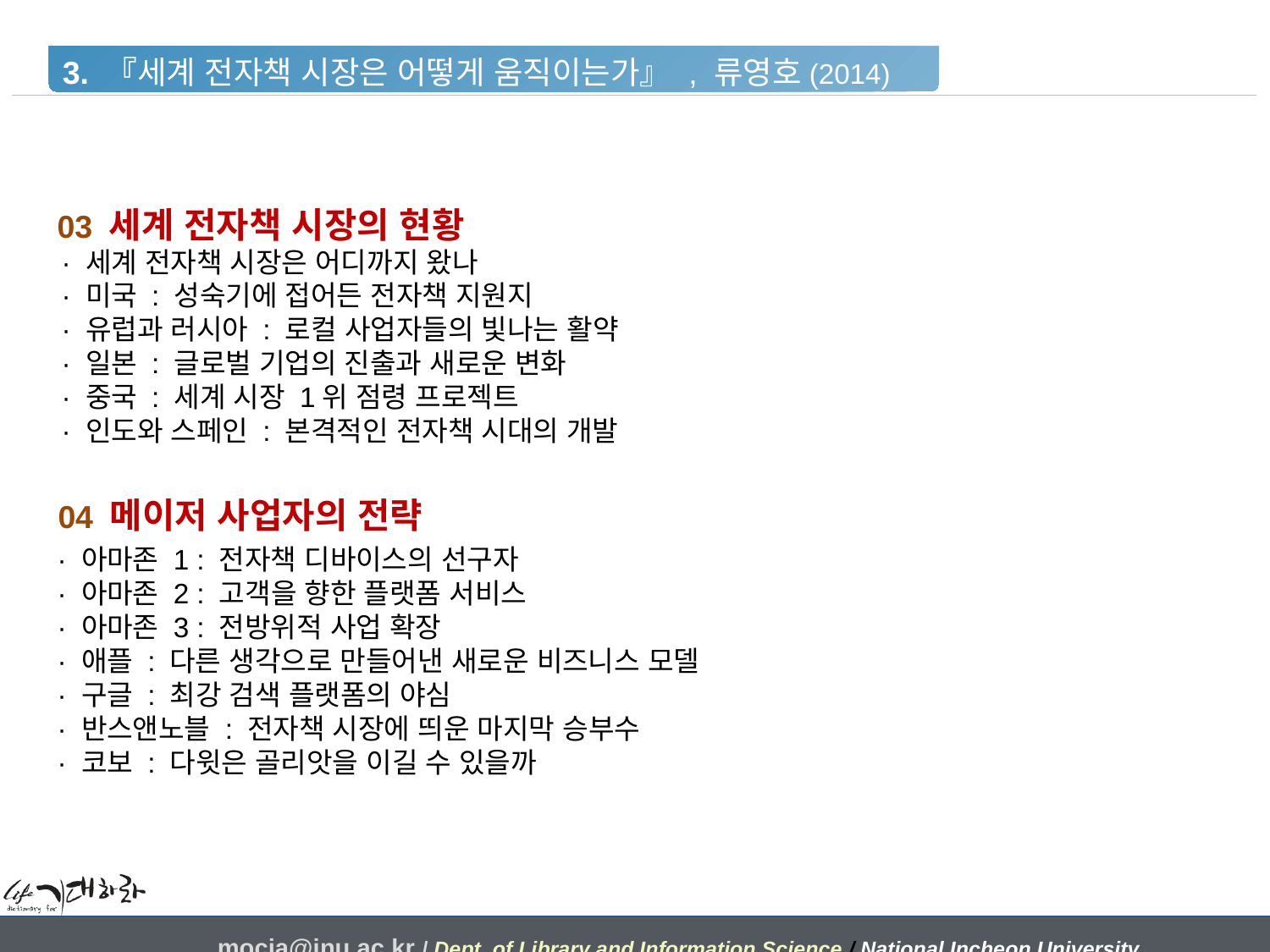

3. 『세계 전자책 시장은 어떻게 움직이는가』 , 류영호(2014)
03 세계 전자책 시장의 현황
· 세계 전자책 시장은 어디까지 왔나
· 미국 : 성숙기에 접어든 전자책 지원지
· 유럽과 러시아 : 로컬 사업자들의 빛나는 활약
· 일본 : 글로벌 기업의 진출과 새로운 변화
· 중국 : 세계 시장 1위 점령 프로젝트
· 인도와 스페인 : 본격적인 전자책 시대의 개발
04 메이저 사업자의 전략
· 아마존 1 : 전자책 디바이스의 선구자
· 아마존 2 : 고객을 향한 플랫폼 서비스
· 아마존 3 : 전방위적 사업 확장
· 애플 : 다른 생각으로 만들어낸 새로운 비즈니스 모델
· 구글 : 최강 검색 플랫폼의 야심
· 반스앤노블 : 전자책 시장에 띄운 마지막 승부수
· 코보 : 다윗은 골리앗을 이길 수 있을까

mocja@inu.ac.kr / Dept. of Library and Information Science / National Incheon University